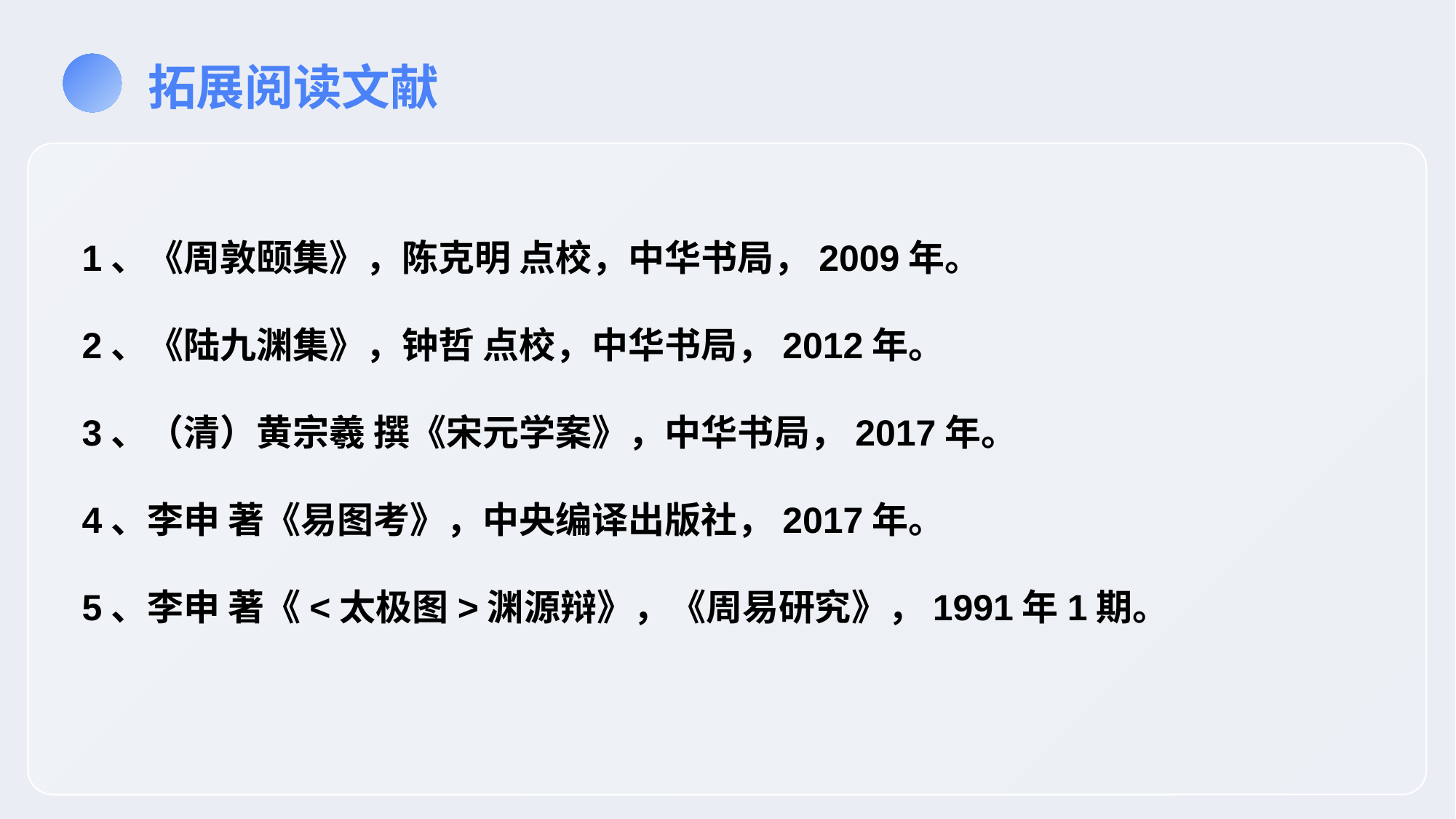

拓展阅读文献
1、《周敦颐集》，陈克明 点校，中华书局，2009年。

2、《陆九渊集》，钟哲 点校，中华书局，2012年。

3、（清）黄宗羲 撰《宋元学案》，中华书局，2017年。

4、李申 著《易图考》，中央编译出版社，2017年。

5、李申 著《<太极图>渊源辩》，《周易研究》，1991年1期。